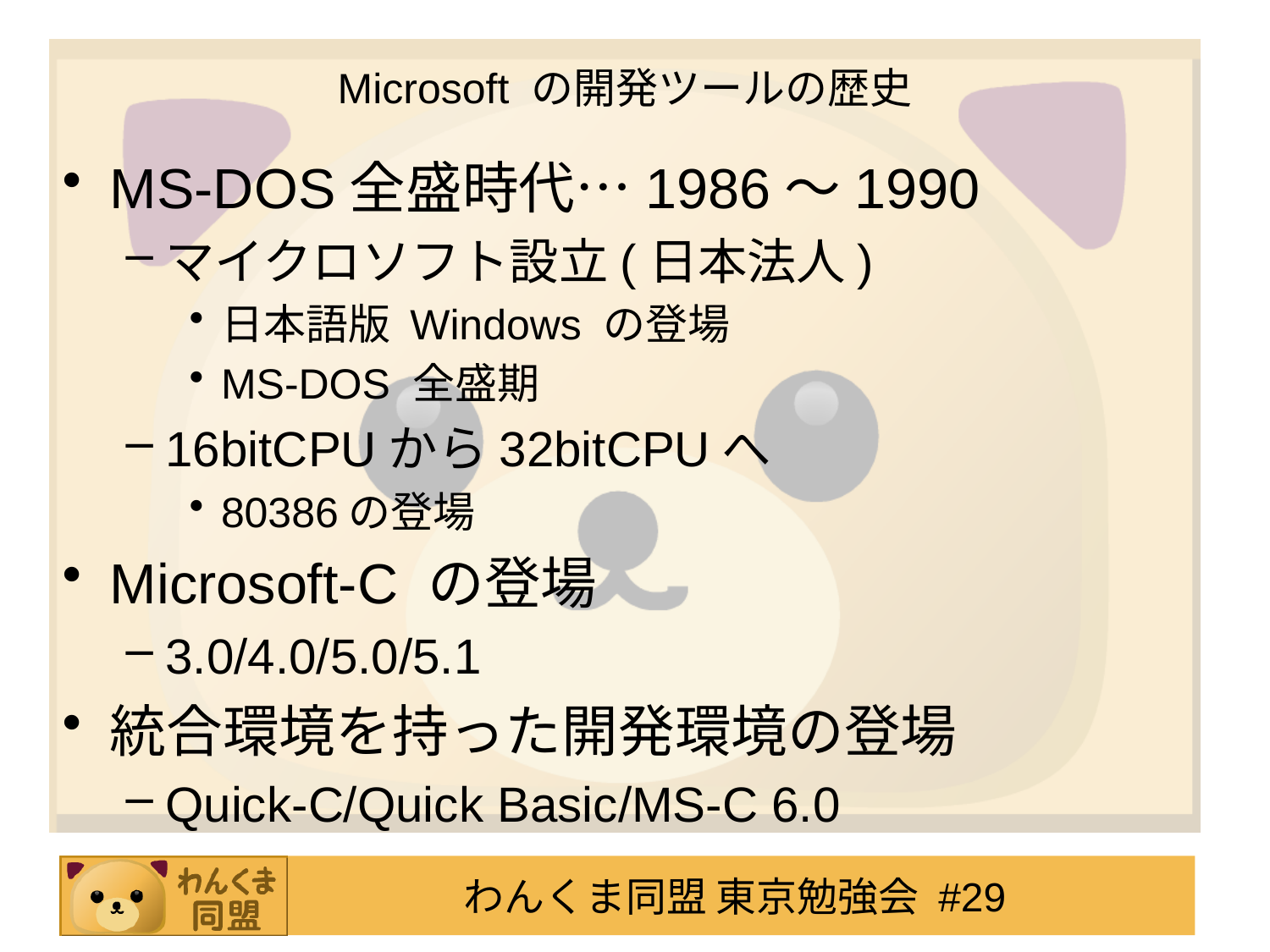

# Microsoft の開発ツールの歴史
MS-DOS全盛時代…1986～1990
マイクロソフト設立(日本法人)
日本語版 Windows の登場
MS-DOS 全盛期
16bitCPUから32bitCPUへ
80386の登場
Microsoft-C の登場
3.0/4.0/5.0/5.1
統合環境を持った開発環境の登場
Quick-C/Quick Basic/MS-C 6.0